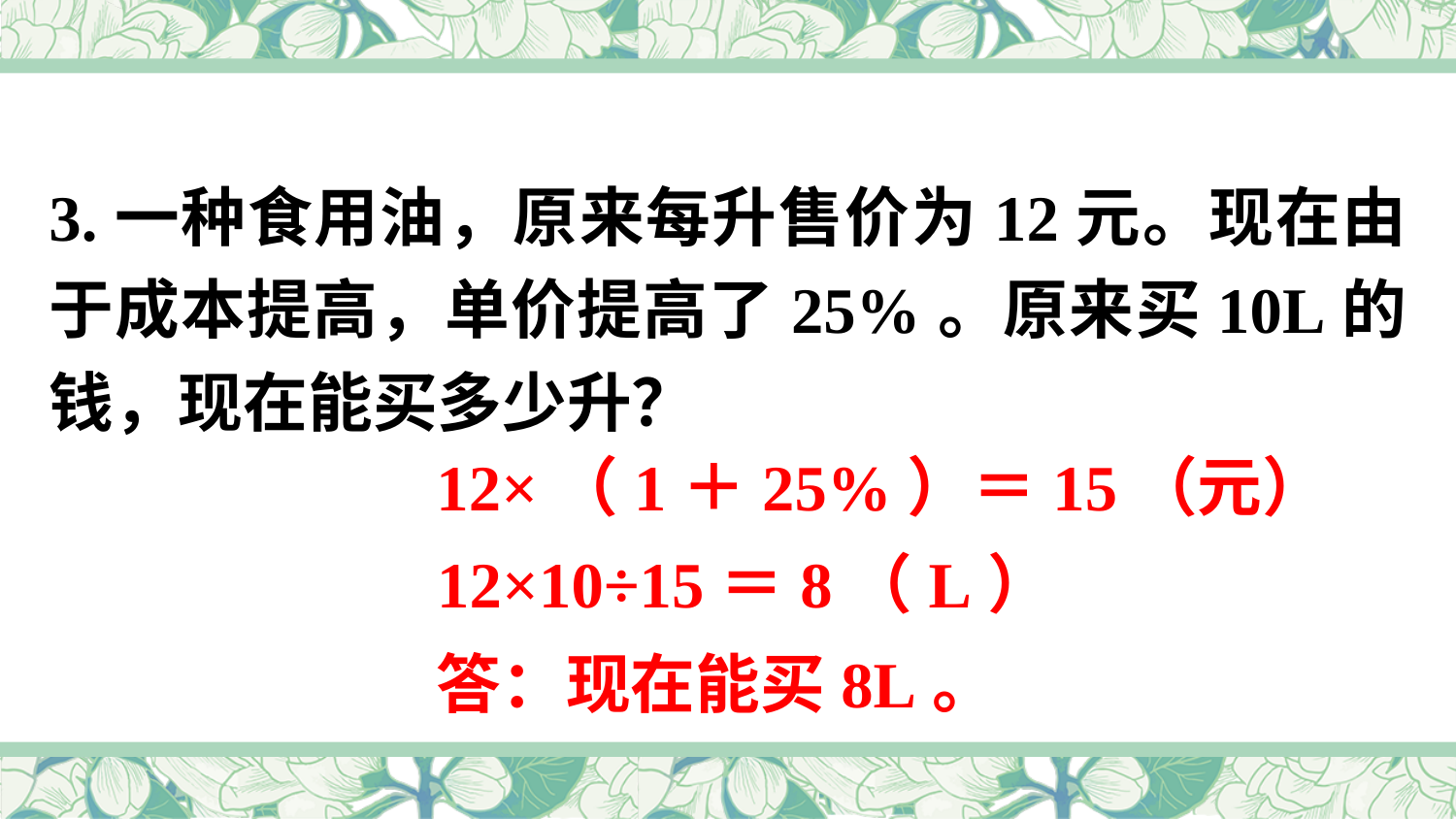

3.一种食用油，原来每升售价为12元。现在由于成本提高，单价提高了25%。原来买10L的钱，现在能买多少升？
12×（1＋25%）＝15（元）
12×10÷15＝8（L）
答：现在能买8L。